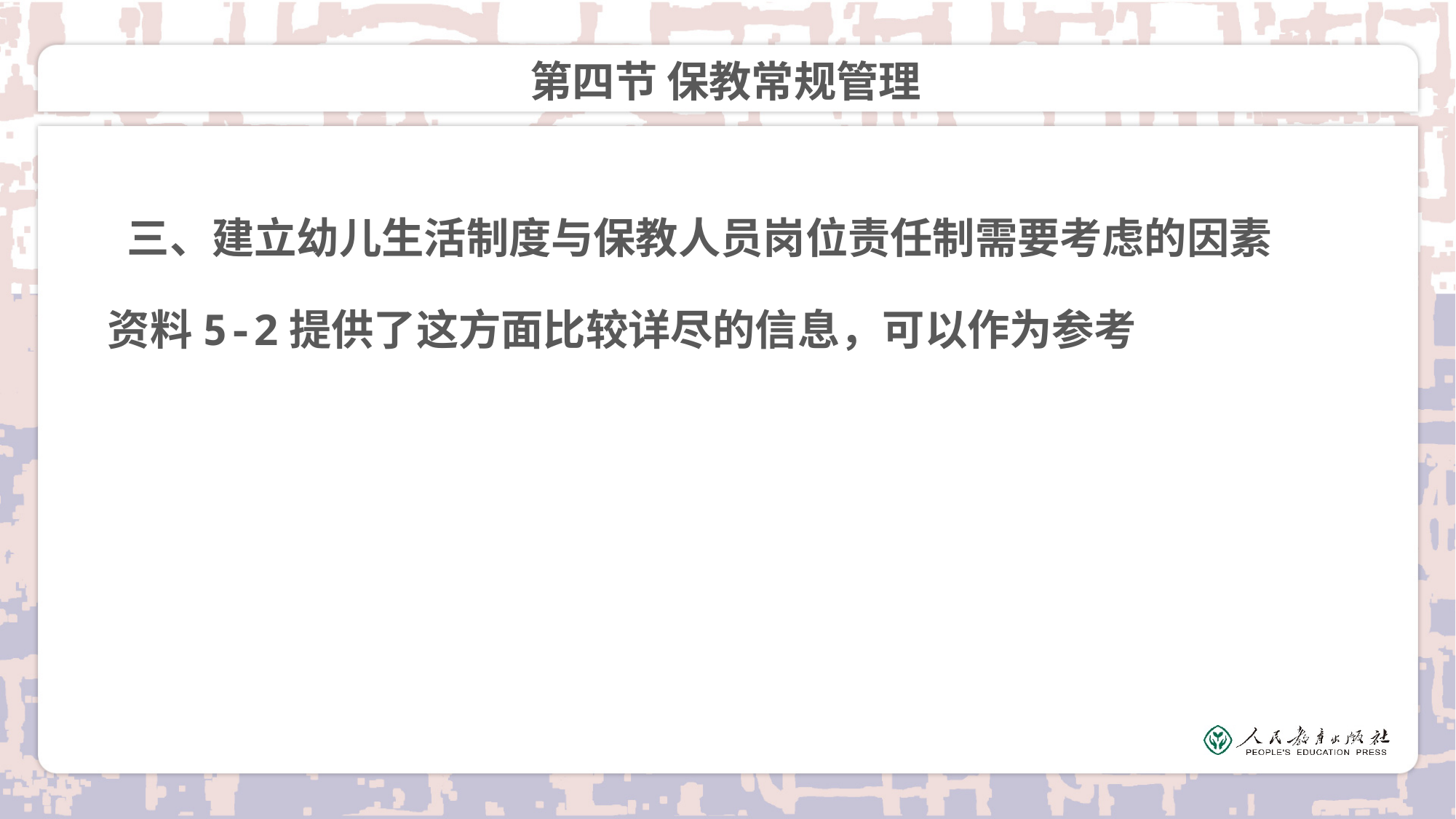

# 第四节 保教常规管理
 三、建立幼儿生活制度与保教人员岗位责任制需要考虑的因素
资料5-2提供了这方面比较详尽的信息，可以作为参考